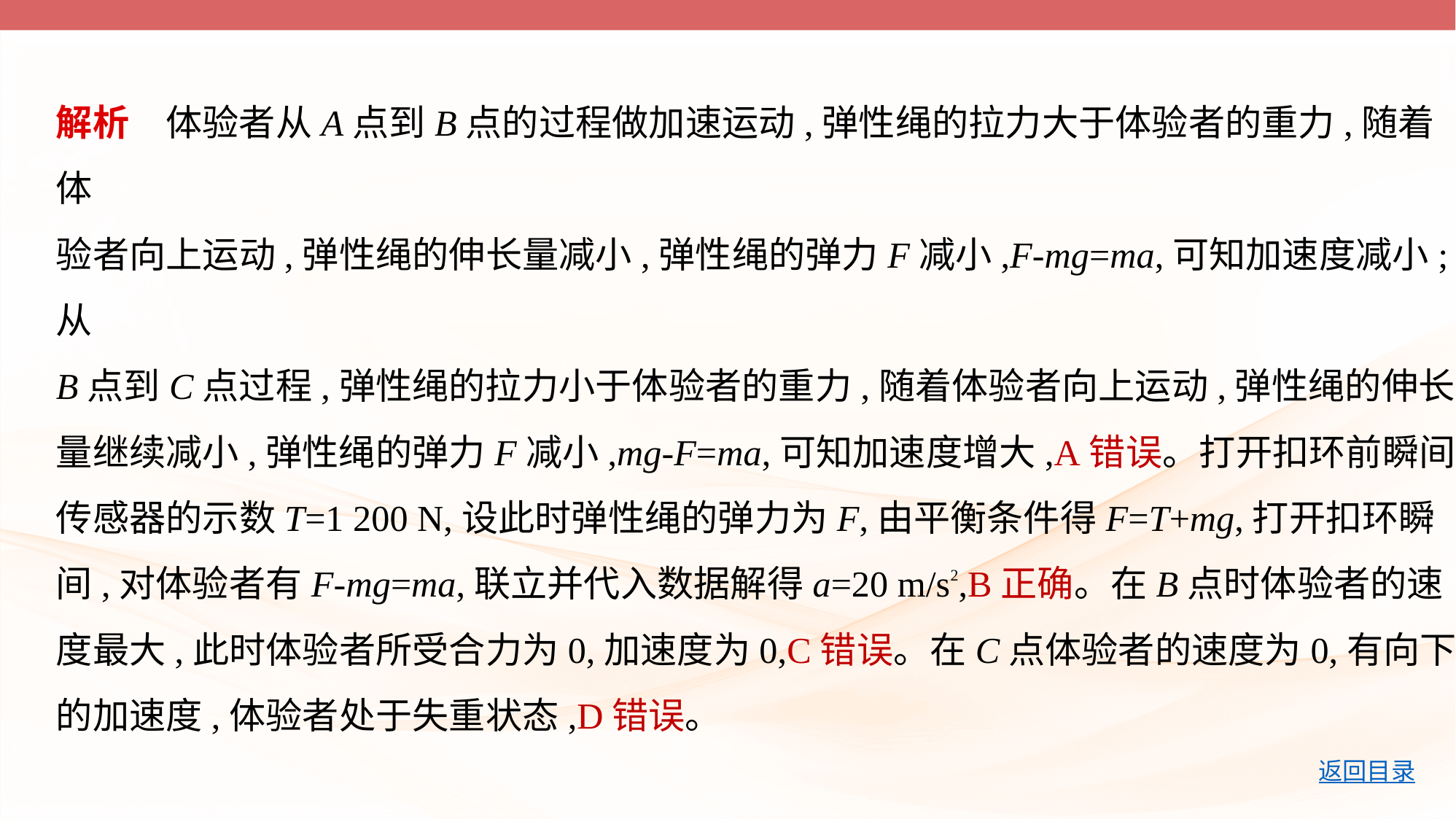

解析　体验者从A点到B点的过程做加速运动,弹性绳的拉力大于体验者的重力,随着体
验者向上运动,弹性绳的伸长量减小,弹性绳的弹力F减小,F-mg=ma,可知加速度减小;从
B点到C点过程,弹性绳的拉力小于体验者的重力,随着体验者向上运动,弹性绳的伸长
量继续减小,弹性绳的弹力F减小,mg-F=ma,可知加速度增大,A错误。打开扣环前瞬间
传感器的示数T=1 200 N,设此时弹性绳的弹力为F,由平衡条件得F=T+mg,打开扣环瞬
间,对体验者有F-mg=ma,联立并代入数据解得a=20 m/s2,B正确。在B点时体验者的速
度最大,此时体验者所受合力为0,加速度为0,C错误。在C点体验者的速度为0,有向下
的加速度,体验者处于失重状态,D错误。